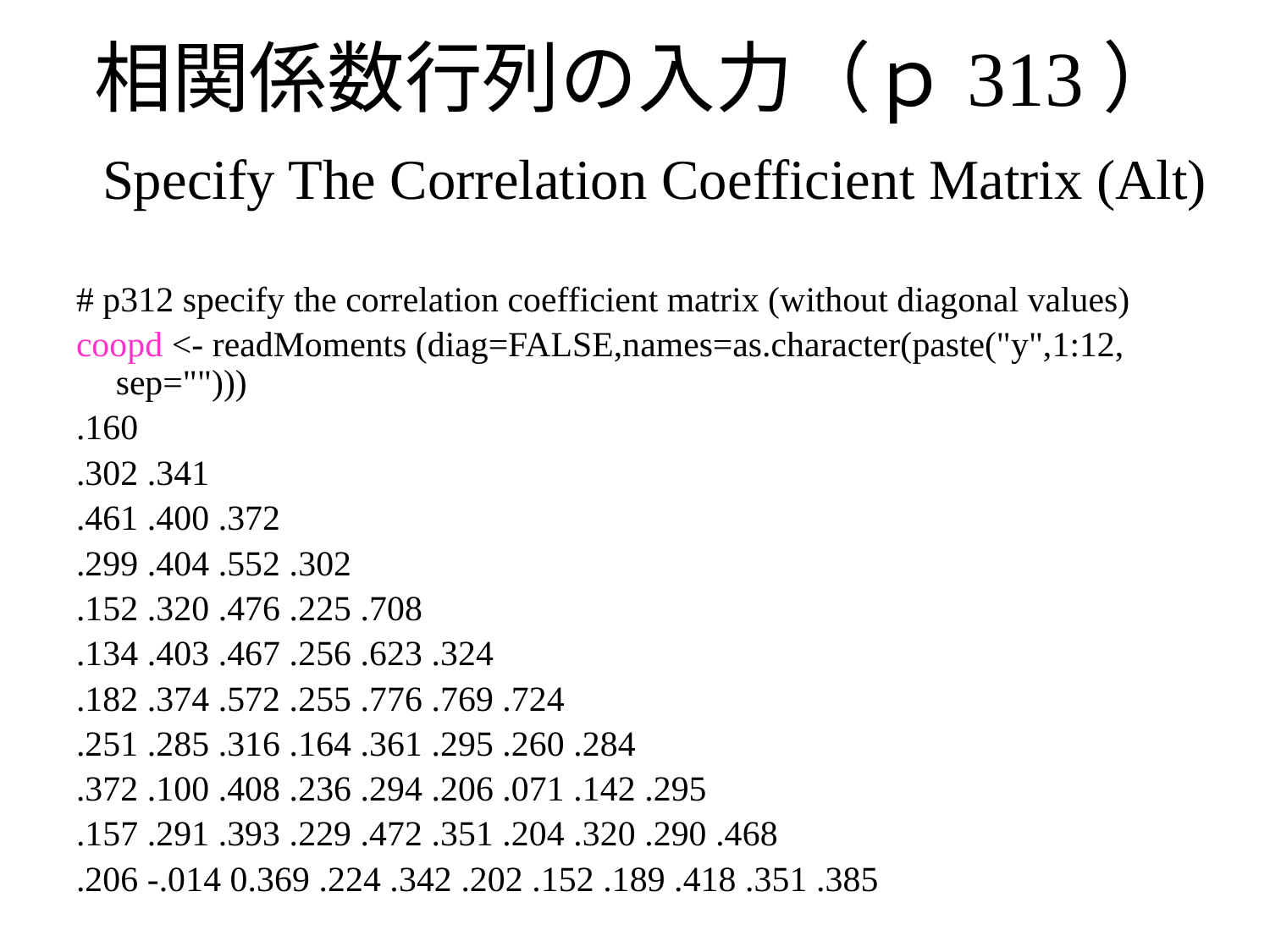

# 相関係数行列の入力（ｐ313） Specify The Correlation Coefficient Matrix (Alt)
# p312 specify the correlation coefficient matrix (without diagonal values)
coopd <- readMoments (diag=FALSE,names=as.character(paste("y",1:12, sep="")))
.160
.302 .341
.461 .400 .372
.299 .404 .552 .302
.152 .320 .476 .225 .708
.134 .403 .467 .256 .623 .324
.182 .374 .572 .255 .776 .769 .724
.251 .285 .316 .164 .361 .295 .260 .284
.372 .100 .408 .236 .294 .206 .071 .142 .295
.157 .291 .393 .229 .472 .351 .204 .320 .290 .468
.206 -.014 0.369 .224 .342 .202 .152 .189 .418 .351 .385